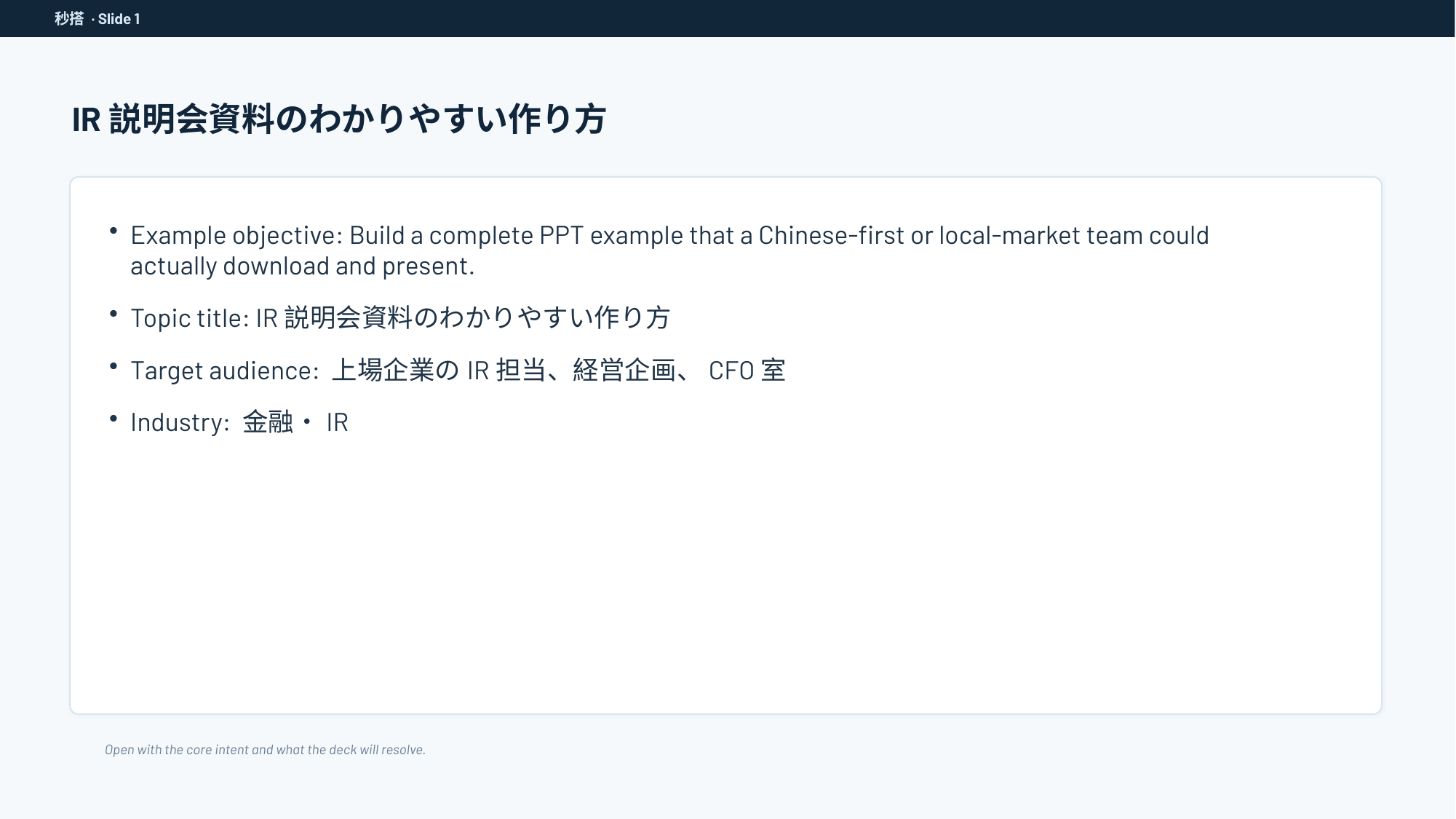

秒搭 · Slide 1
IR説明会資料のわかりやすい作り方

Example objective: Build a complete PPT example that a Chinese-first or local-market team could actually download and present.
Topic title: IR説明会資料のわかりやすい作り方
Target audience: 上場企業のIR担当、経営企画、CFO室
Industry: 金融・IR
Open with the core intent and what the deck will resolve.